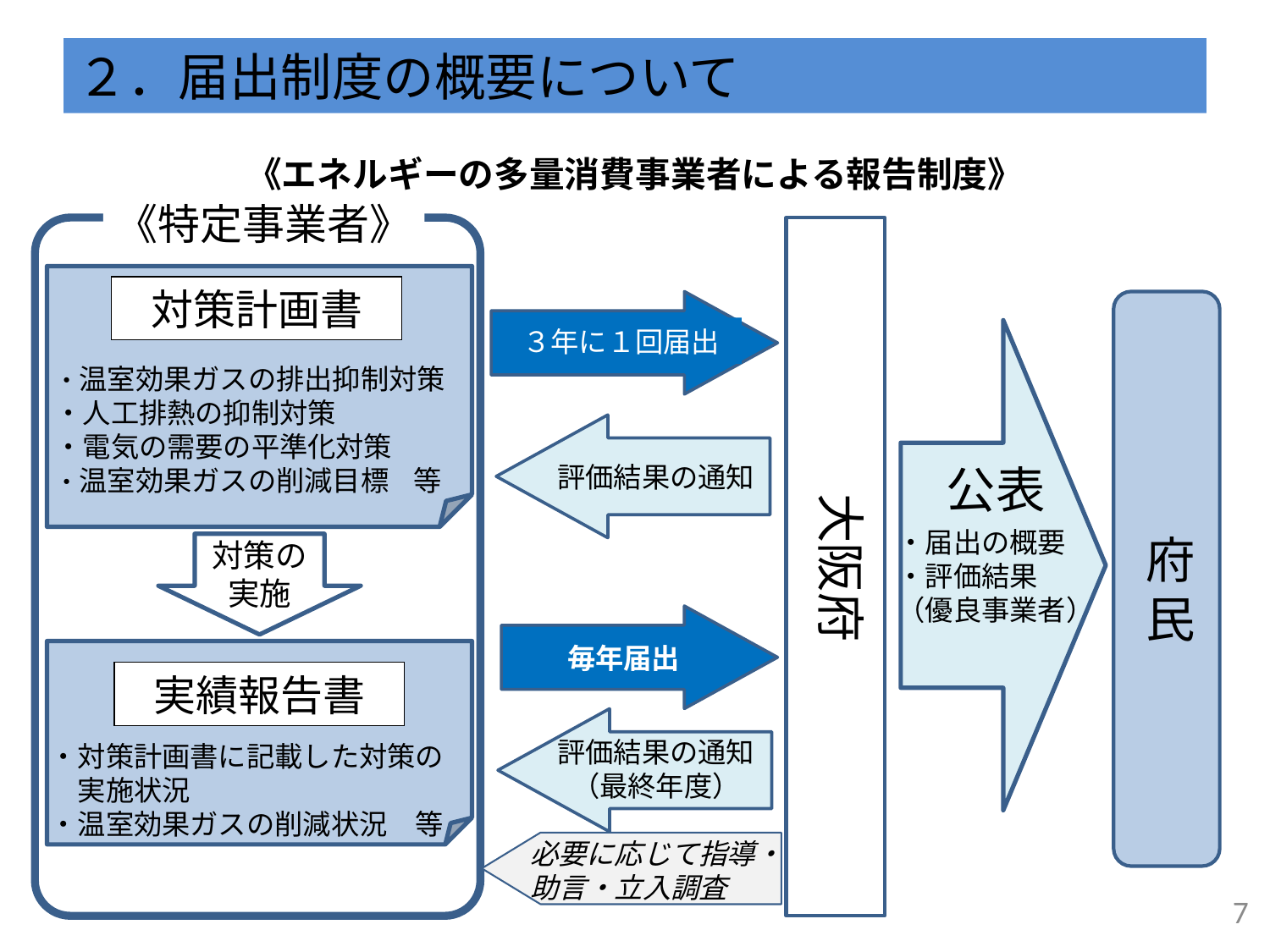

# ２．届出制度の概要について
《エネルギーの多量消費事業者による報告制度》
《特定事業者》

対策計画書

３年に１回届出
・温室効果ガスの排出抑制対策
・人工排熱の抑制対策
・電気の需要の平準化対策
・温室効果ガスの削減目標　等

評価結果の通知
　公表
・届出の概要
・評価結果
（優良事業者）

大阪府

府
民

対策の
実施

毎年届出

実績報告書
・対策計画書に記載した対策の
　実施状況
・温室効果ガスの削減状況　等

評価結果の通知
（最終年度）
必要に応じて指導・助言・立入調査

7